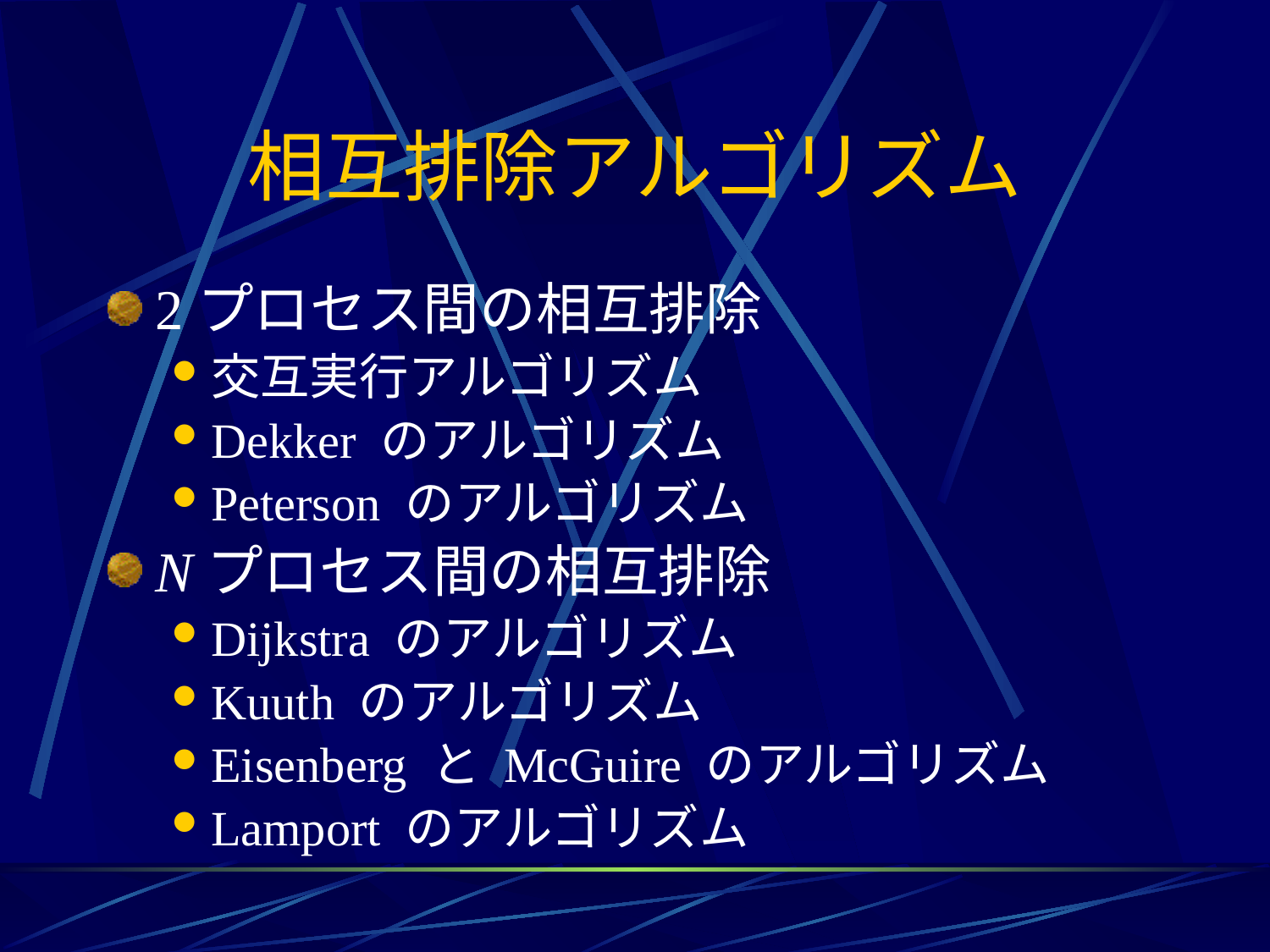

# 相互排除アルゴリズム
2プロセス間の相互排除
交互実行アルゴリズム
Dekker のアルゴリズム
Peterson のアルゴリズム
Nプロセス間の相互排除
Dijkstra のアルゴリズム
Kuuth のアルゴリズム
Eisenberg と McGuire のアルゴリズム
Lamport のアルゴリズム